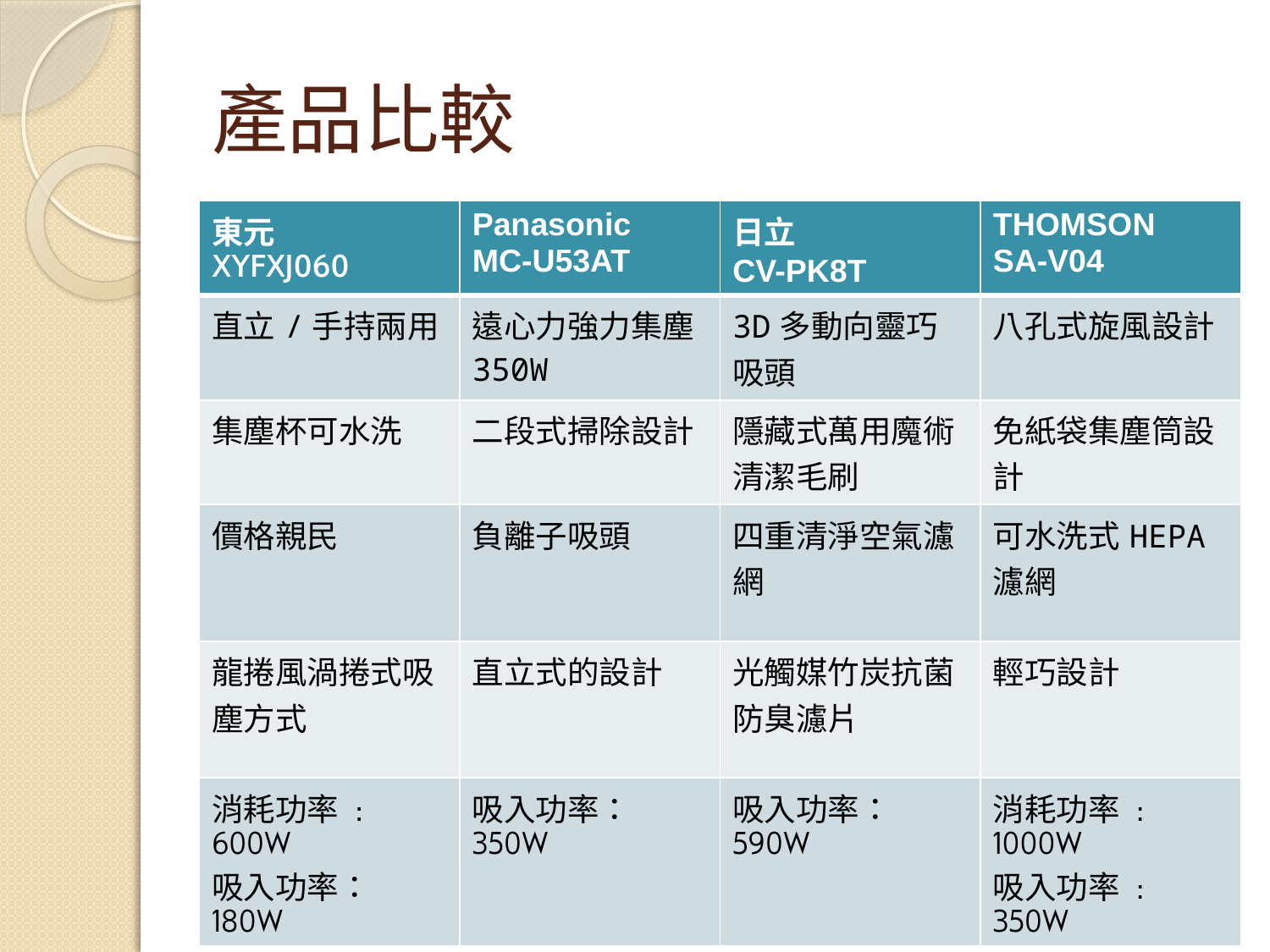

# 產品比較
| 東元 XYFXJ060 | Panasonic MC-U53AT | 日立 CV-PK8T | THOMSON SA-V04 |
| --- | --- | --- | --- |
| 直立/手持兩用 | 遠心力強力集塵350W | 3D多動向靈巧吸頭 | 八孔式旋風設計 |
| 集塵杯可水洗 | 二段式掃除設計 | 隱藏式萬用魔術清潔毛刷 | 免紙袋集塵筒設計 |
| 價格親民 | 負離子吸頭 | 四重清淨空氣濾網 | 可水洗式HEPA濾網 |
| 龍捲風渦捲式吸塵方式 | 直立式的設計 | 光觸媒竹炭抗菌防臭濾片 | 輕巧設計 |
| 消耗功率 : 600W  吸入功率：180W | 吸入功率：350W | 吸入功率： 590W | 消耗功率 : 1000W  吸入功率 : 350W |